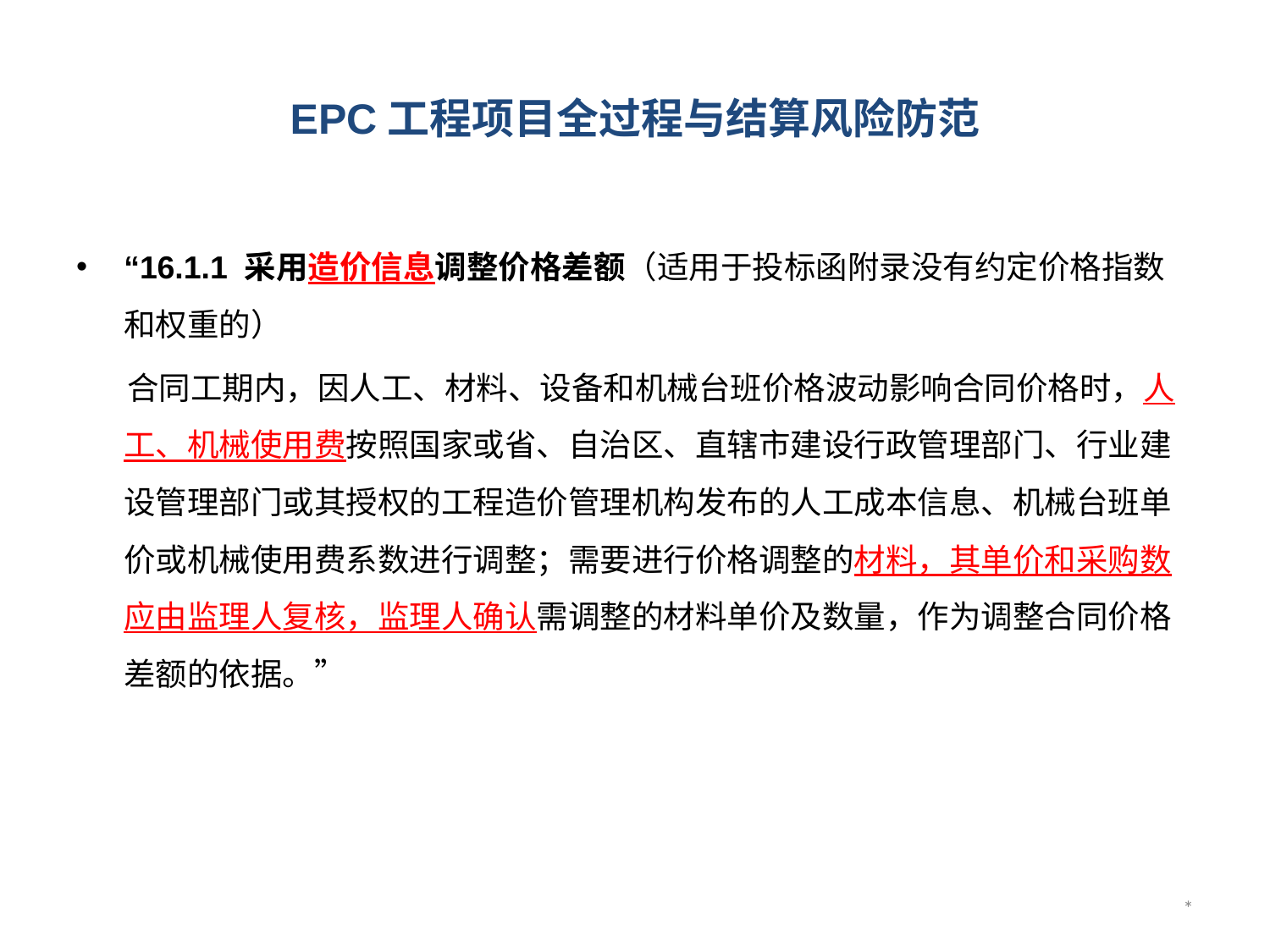

# EPC工程项目全过程与结算风险防范
“16.1.1 采用造价信息调整价格差额（适用于投标函附录没有约定价格指数和权重的）
      合同工期内，因人工、材料、设备和机械台班价格波动影响合同价格时，人工、机械使用费按照国家或省、自治区、直辖市建设行政管理部门、行业建设管理部门或其授权的工程造价管理机构发布的人工成本信息、机械台班单价或机械使用费系数进行调整；需要进行价格调整的材料，其单价和采购数应由监理人复核，监理人确认需调整的材料单价及数量，作为调整合同价格差额的依据。”
*